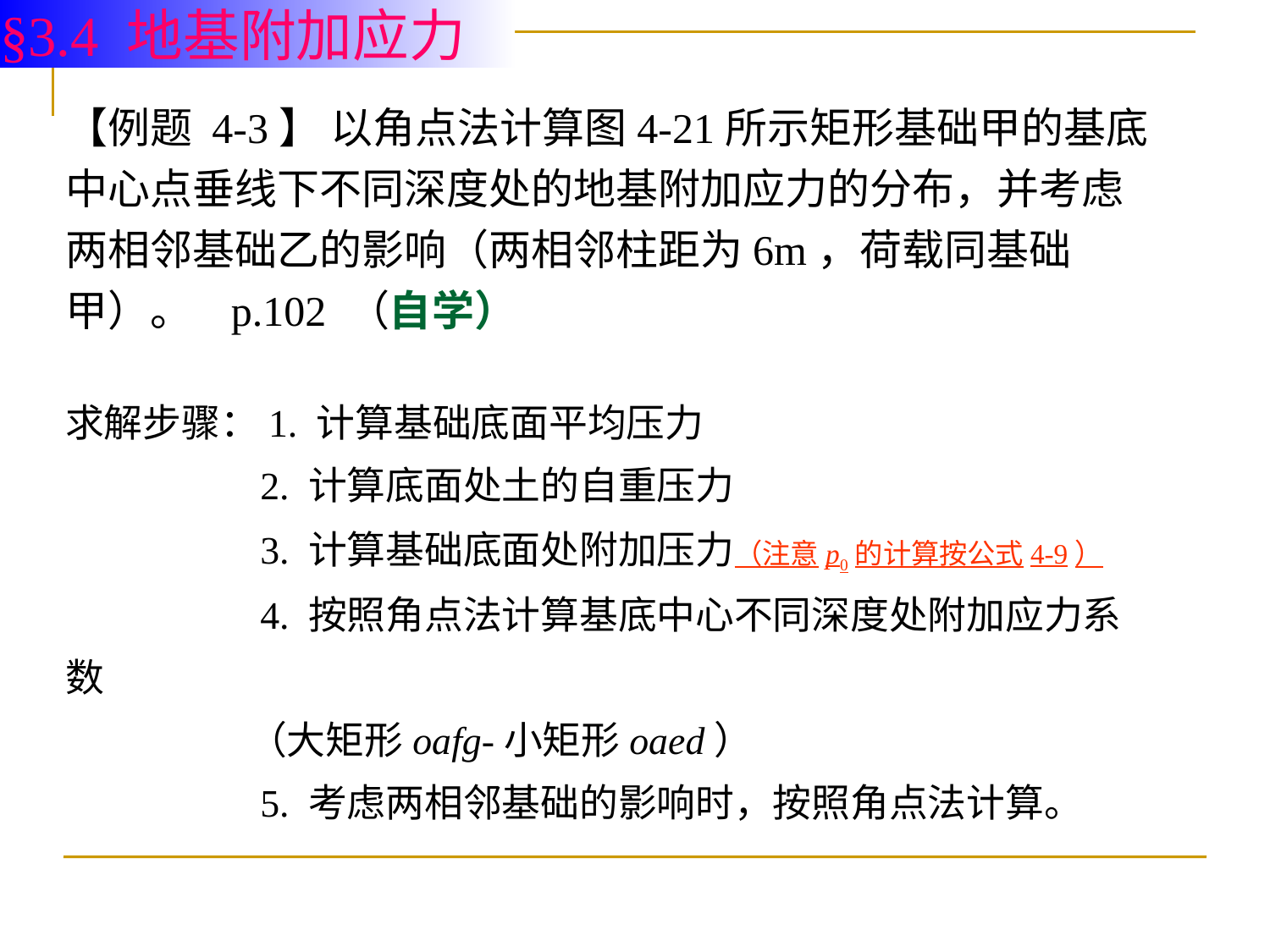

§3.4 地基附加应力
【例题 4-3】 以角点法计算图4-21所示矩形基础甲的基底中心点垂线下不同深度处的地基附加应力的分布，并考虑两相邻基础乙的影响（两相邻柱距为6m，荷载同基础甲）。   p.102 （自学）
求解步骤：1. 计算基础底面平均压力
                    2. 计算底面处土的自重压力
                    3. 计算基础底面处附加压力（注意p0的计算按公式4-9）
                    4. 按照角点法计算基底中心不同深度处附加应力系数
                    （大矩形oafg-小矩形oaed）
                    5. 考虑两相邻基础的影响时，按照角点法计算。